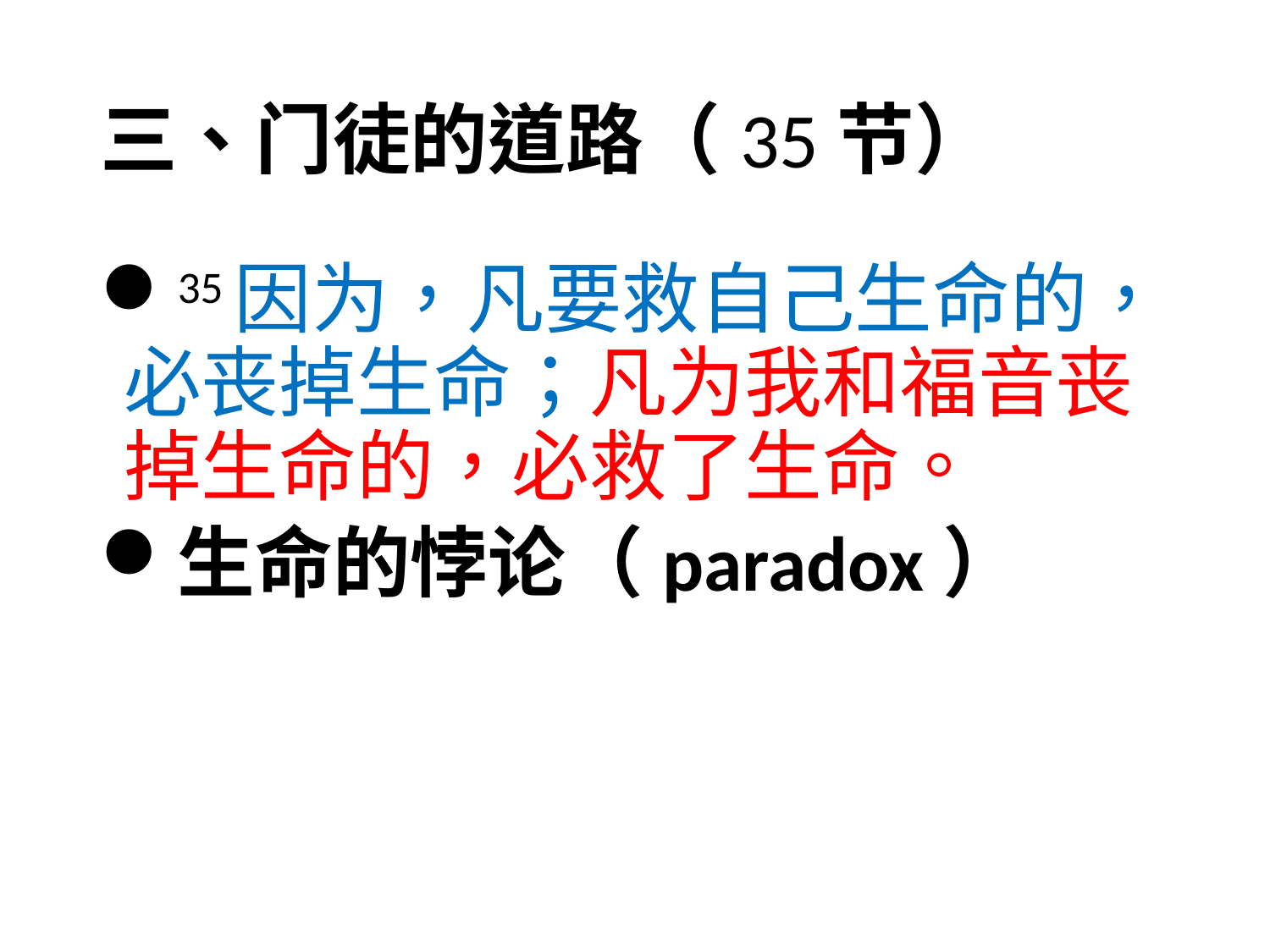

# 三、门徒的道路（35节）
35因为，凡要救自己生命的，必丧掉生命；凡为我和福音丧掉生命的，必救了生命。
生命的悖论（paradox）